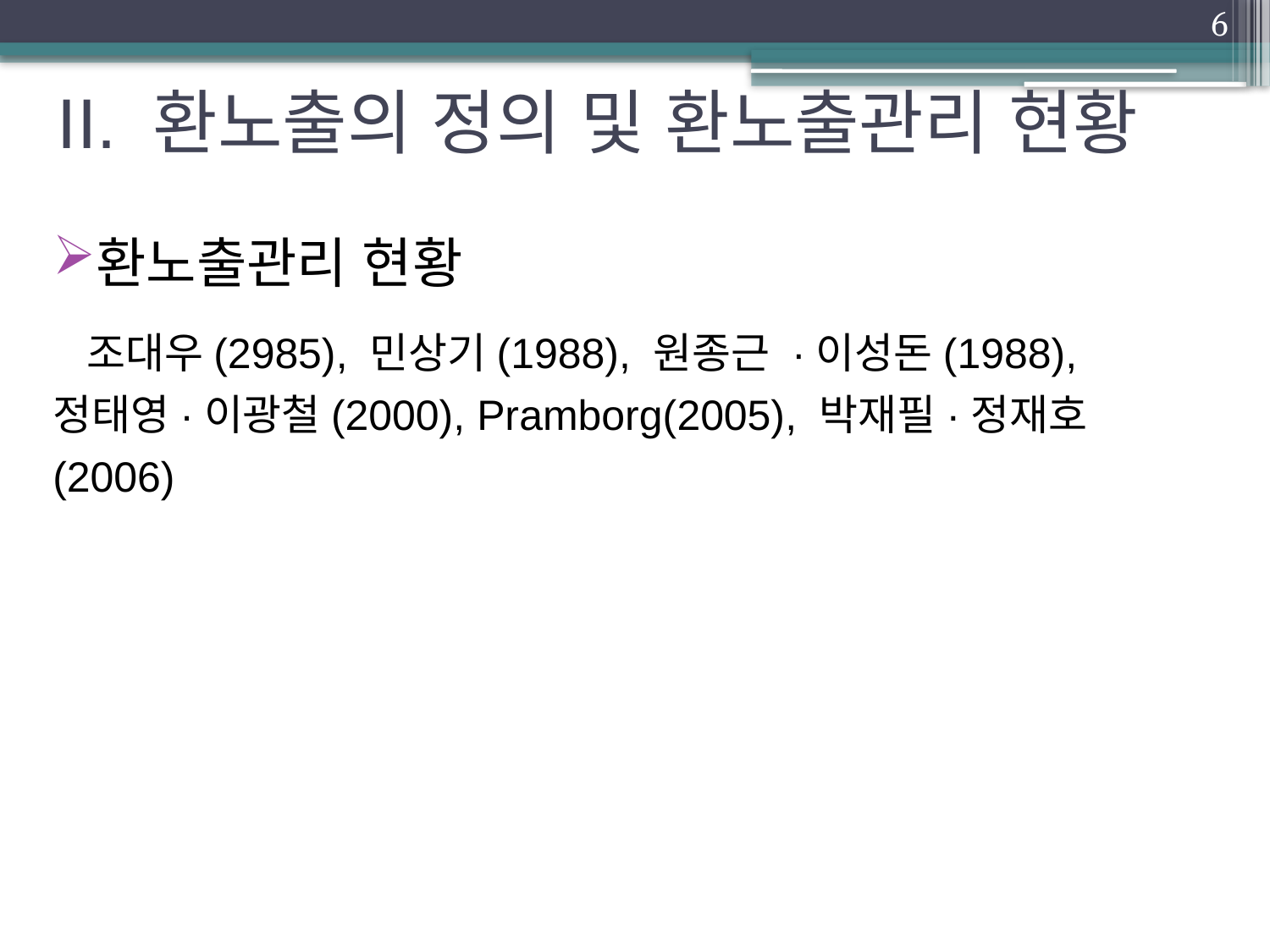

6
# II. 환노출의 정의 및 환노출관리 현황
환노출관리 현황
  조대우(2985), 민상기(1988), 원종근 ·이성돈(1988), 정태영·이광철(2000), Pramborg(2005), 박재필·정재호(2006)